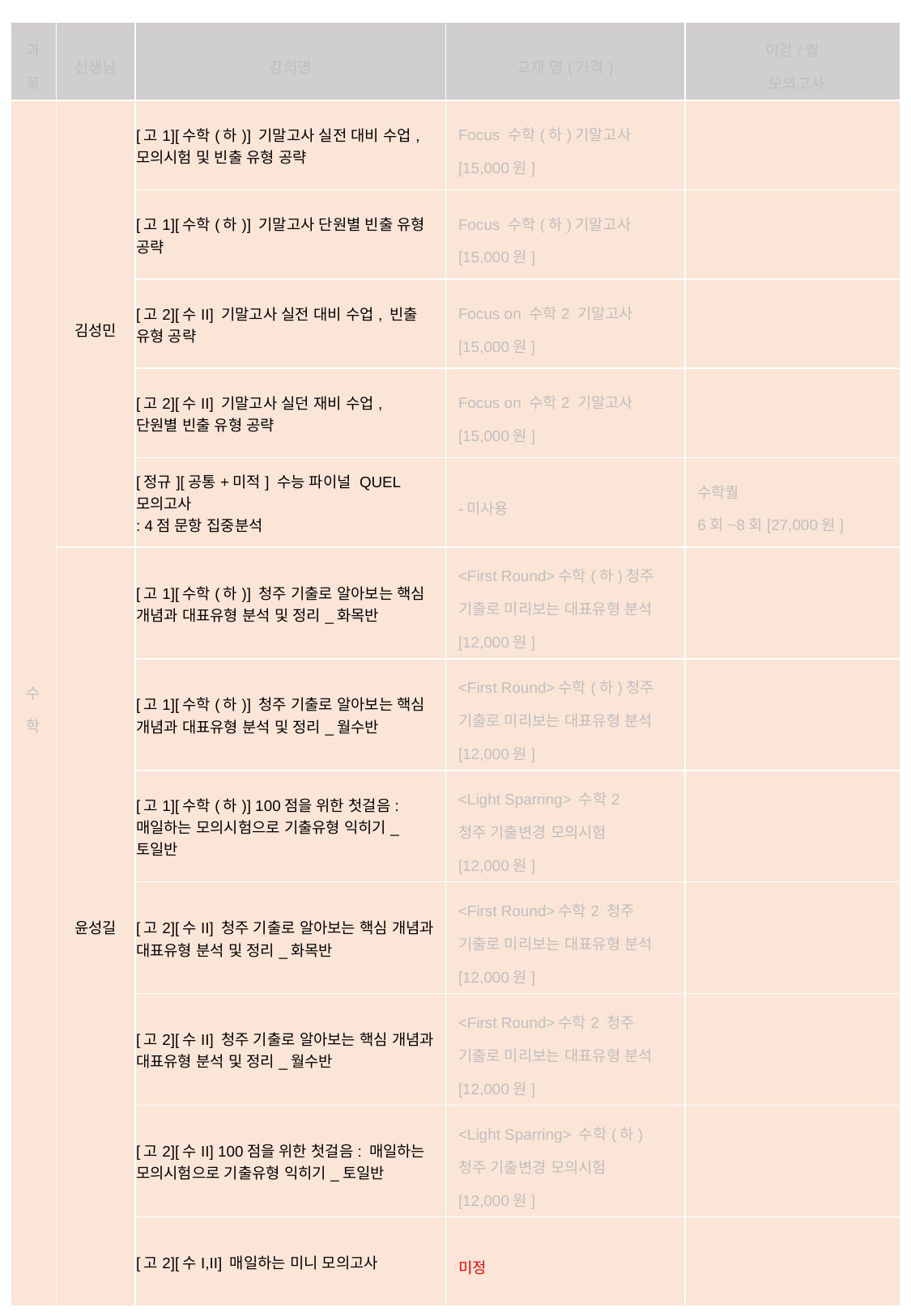

| 과 목 | 선생님 | 강의명 | 교재 명(가격) | 이감/퀄 모의고사 |
| --- | --- | --- | --- | --- |
| 수학 | 김성민 | [고1][수학(하)] 기말고사 실전 대비 수업, 모의시험 및 빈출 유형 공략 | Focus 수학(하)기말고사 [15,000원] |  |
|  |  | [고1][수학(하)] 기말고사 단원별 빈출 유형 공략 | Focus 수학(하)기말고사 [15,000원] |  |
|  |  | [고2][수II] 기말고사 실전 대비 수업, 빈출 유형 공략 | Focus on 수학2 기말고사 [15,000원] |  |
|  |  | [고2][수II] 기말고사 실던 재비 수업, 단원별 빈출 유형 공략 | Focus on 수학2 기말고사 [15,000원] |  |
|  |  | [정규][공통+미적] 수능 파이널 QUEL 모의고사 : 4점 문항 집중분석 | -미사용 | 수학퀄 6회~8회[27,000원] |
|  | 윤성길 | [고1][수학(하)] 청주 기출로 알아보는 핵심 개념과 대표유형 분석 및 정리\_화목반 | <First Round>수학(하)청주 기출로 미리보는 대표유형 분석[12,000원] |  |
|  |  | [고1][수학(하)] 청주 기출로 알아보는 핵심 개념과 대표유형 분석 및 정리\_월수반 | <First Round>수학(하)청주 기출로 미리보는 대표유형 분석[12,000원] |  |
|  |  | [고1][수학(하)] 100점을 위한 첫걸음: 매일하는 모의시험으로 기출유형 익히기\_토일반 | <Light Sparring> 수학2 청주 기출변경 모의시험 [12,000원] |  |
|  |  | [고2][수II] 청주 기출로 알아보는 핵심 개념과 대표유형 분석 및 정리\_화목반 | <First Round>수학2 청주 기출로 미리보는 대표유형 분석[12,000원] |  |
|  |  | [고2][수II] 청주 기출로 알아보는 핵심 개념과 대표유형 분석 및 정리\_월수반 | <First Round>수학2 청주 기출로 미리보는 대표유형 분석[12,000원] |  |
|  |  | [고2][수II] 100점을 위한 첫걸음: 매일하는 모의시험으로 기출유형 익히기\_토일반 | <Light Sparring> 수학(하) 청주 기출변경 모의시험 [12,000원] |  |
|  |  | [고2][수I,II] 매일하는 미니 모의고사 | 미정 |  |